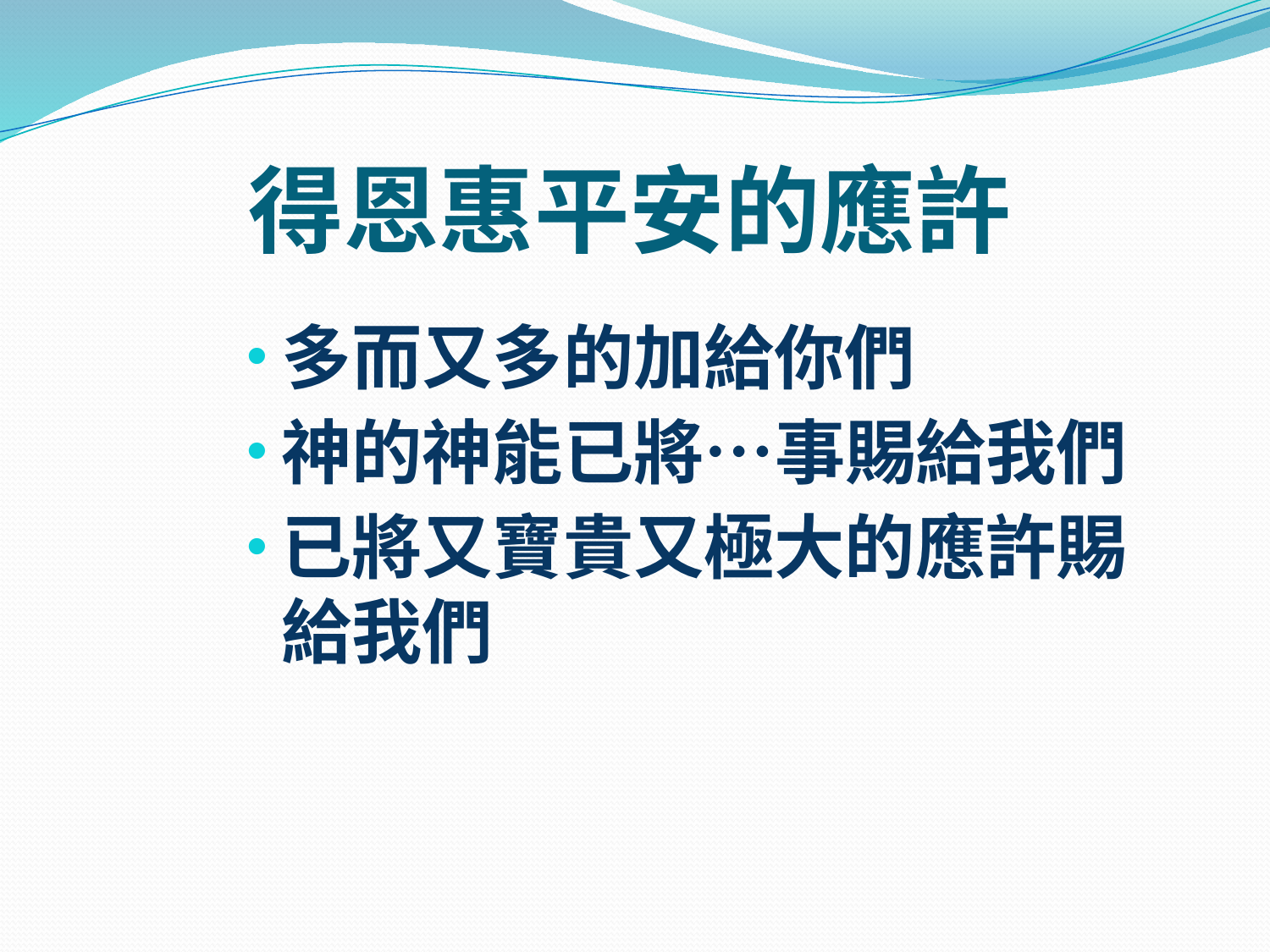

# 得恩惠平安的應許
多而又多的加給你們
神的神能已將…事賜給我們
已將又寶貴又極大的應許賜給我們